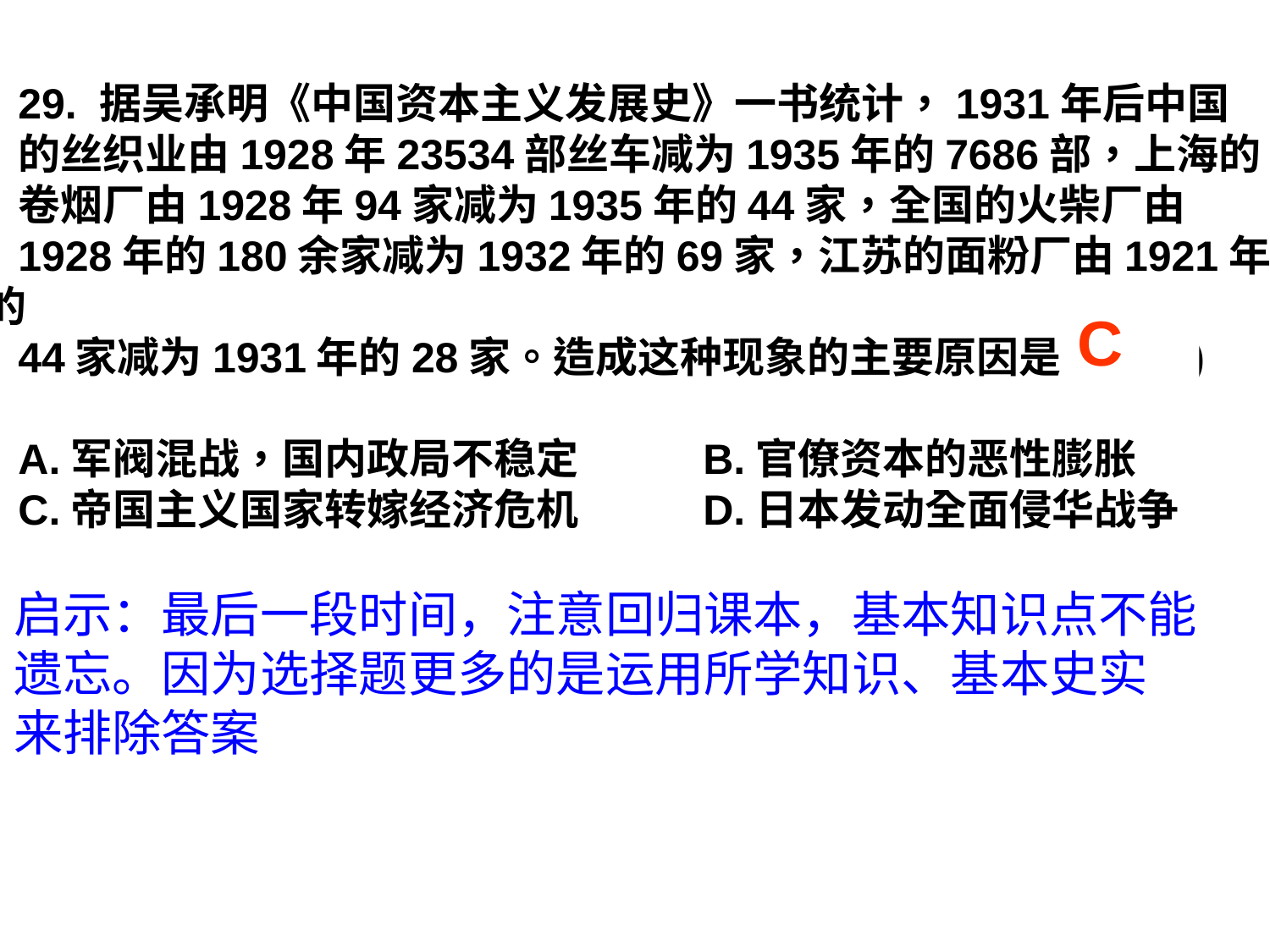

29. 据吴承明《中国资本主义发展史》一书统计，1931年后中国
的丝织业由1928年23534部丝车减为1935年的7686部，上海的
卷烟厂由1928年94家减为1935年的44家，全国的火柴厂由
1928年的180余家减为1932年的69家，江苏的面粉厂由1921年的
44家减为1931年的28家。造成这种现象的主要原因是(　　)

A.军阀混战，国内政局不稳定            B.官僚资本的恶性膨胀
C.帝国主义国家转嫁经济危机            D.日本发动全面侵华战争
C
启示：最后一段时间，注意回归课本，基本知识点不能
遗忘。因为选择题更多的是运用所学知识、基本史实
来排除答案